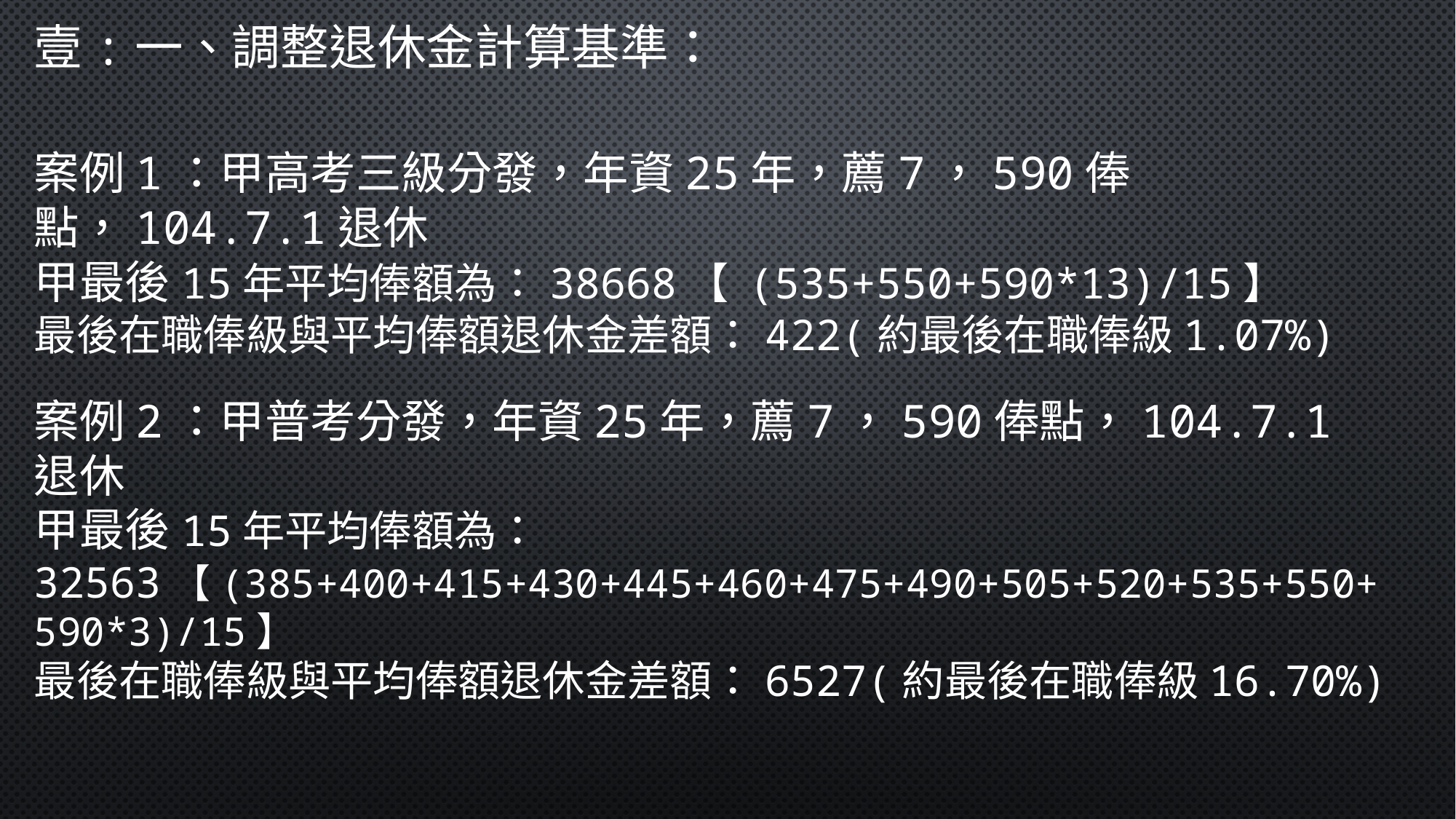

壹:一、調整退休金計算基準：

案例1：甲高考三級分發，年資25年，薦7，590俸點，104.7.1退休
甲最後15年平均俸額為：38668【 (535+550+590*13)/15】
最後在職俸級與平均俸額退休金差額：422(約最後在職俸級1.07%)
案例2：甲普考分發，年資25年，薦7，590俸點，104.7.1退休
甲最後15年平均俸額為：32563【(385+400+415+430+445+460+475+490+505+520+535+550+590*3)/15】
最後在職俸級與平均俸額退休金差額：6527(約最後在職俸級16.70%)